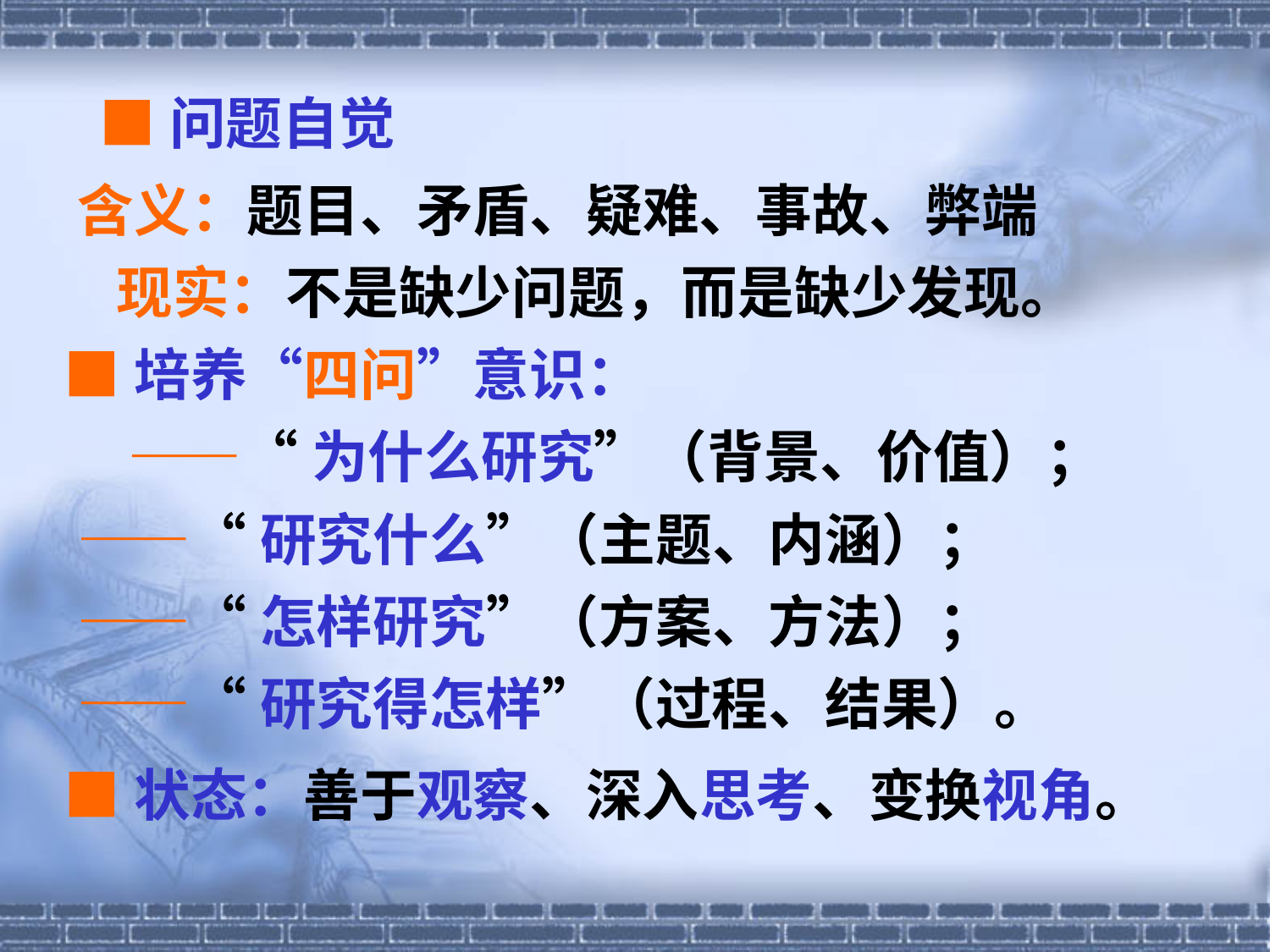

■问题自觉
    含义：题目、矛盾、疑难、事故、弊端
       现实：不是缺少问题，而是缺少发现。
    ■培养“四问”意识：
         ——“为什么研究”（背景、价值）；
     ——“研究什么”（主题、内涵）；
     ——“怎样研究”（方案、方法）；
     ——“研究得怎样”（过程、结果）。
    ■状态：善于观察、深入思考、变换视角。